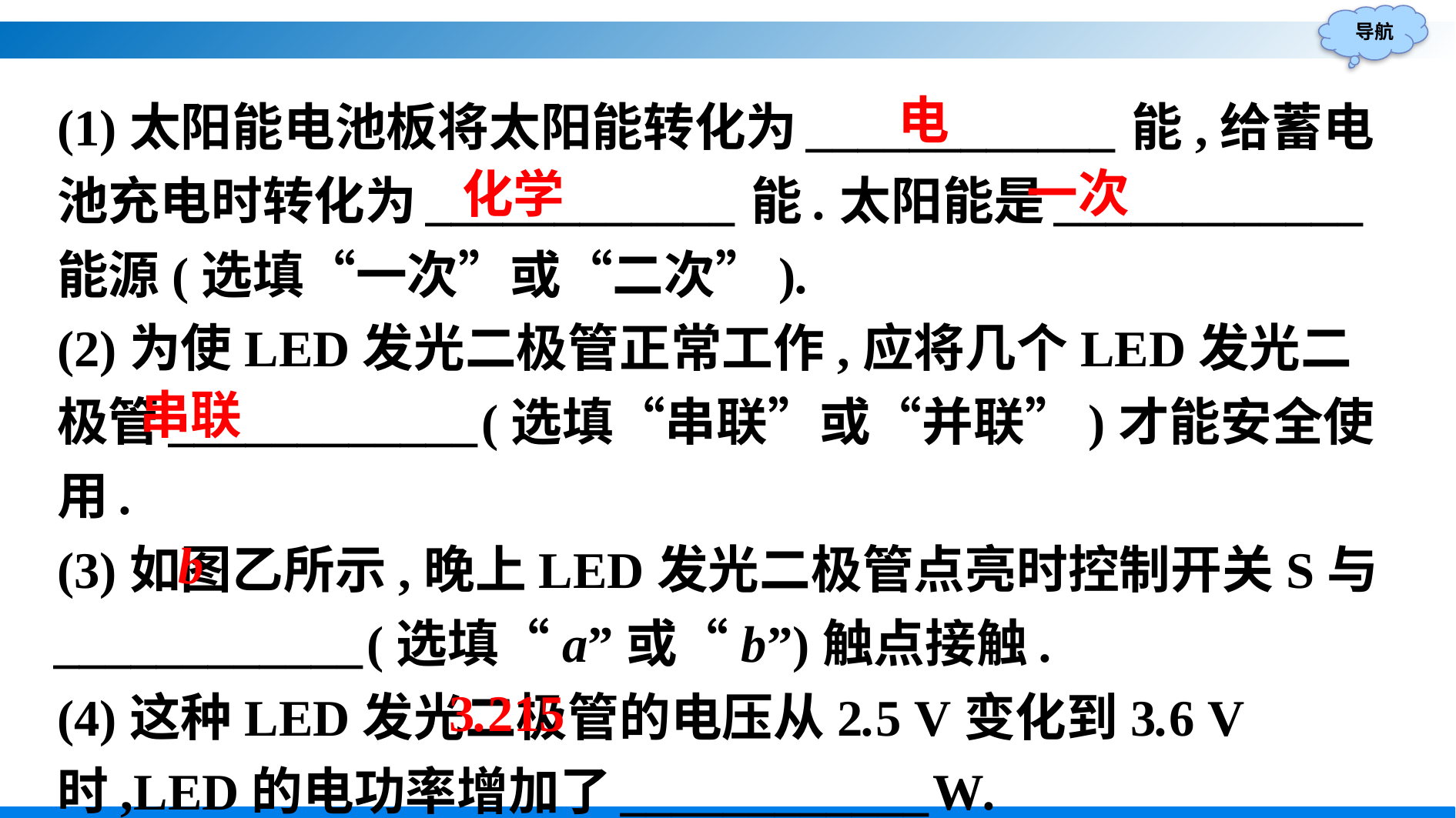

(1)太阳能电池板将太阳能转化为____________能,给蓄电池充电时转化为____________能.太阳能是____________能源(选填“一次”或“二次”).
(2)为使LED发光二极管正常工作,应将几个LED发光二极管____________(选填“串联”或“并联”)才能安全使用.
(3)如图乙所示,晚上LED发光二极管点亮时控制开关S与____________(选填“a”或“b”)触点接触.
(4)这种LED发光二极管的电压从2.5 V变化到3.6 V时,LED的电功率增加了____________W.
电
一次
化学
串联
b
3.215